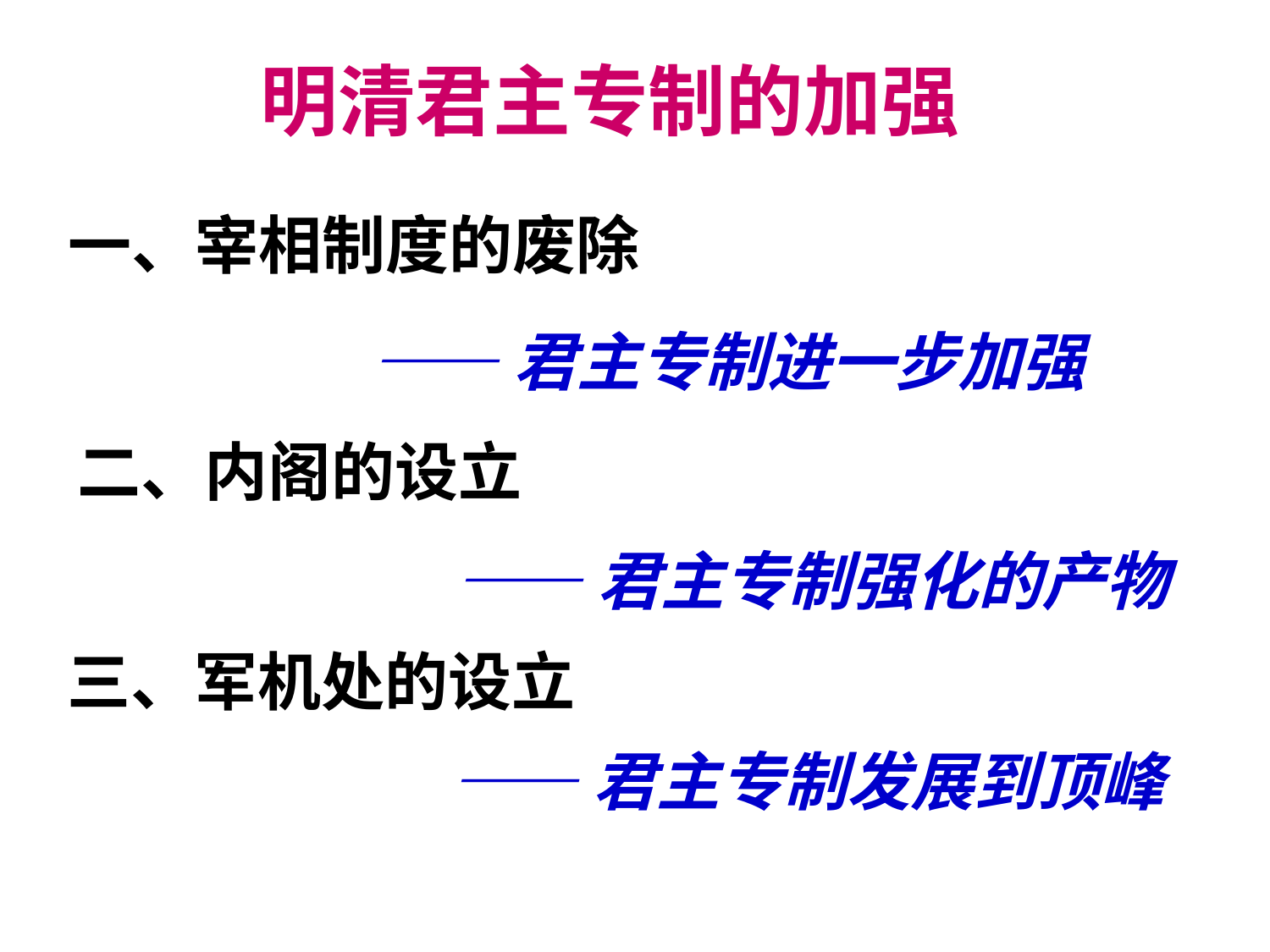

明清君主专制的加强
一、宰相制度的废除
——君主专制进一步加强
二、内阁的设立
——君主专制强化的产物
三、军机处的设立
——君主专制发展到顶峰